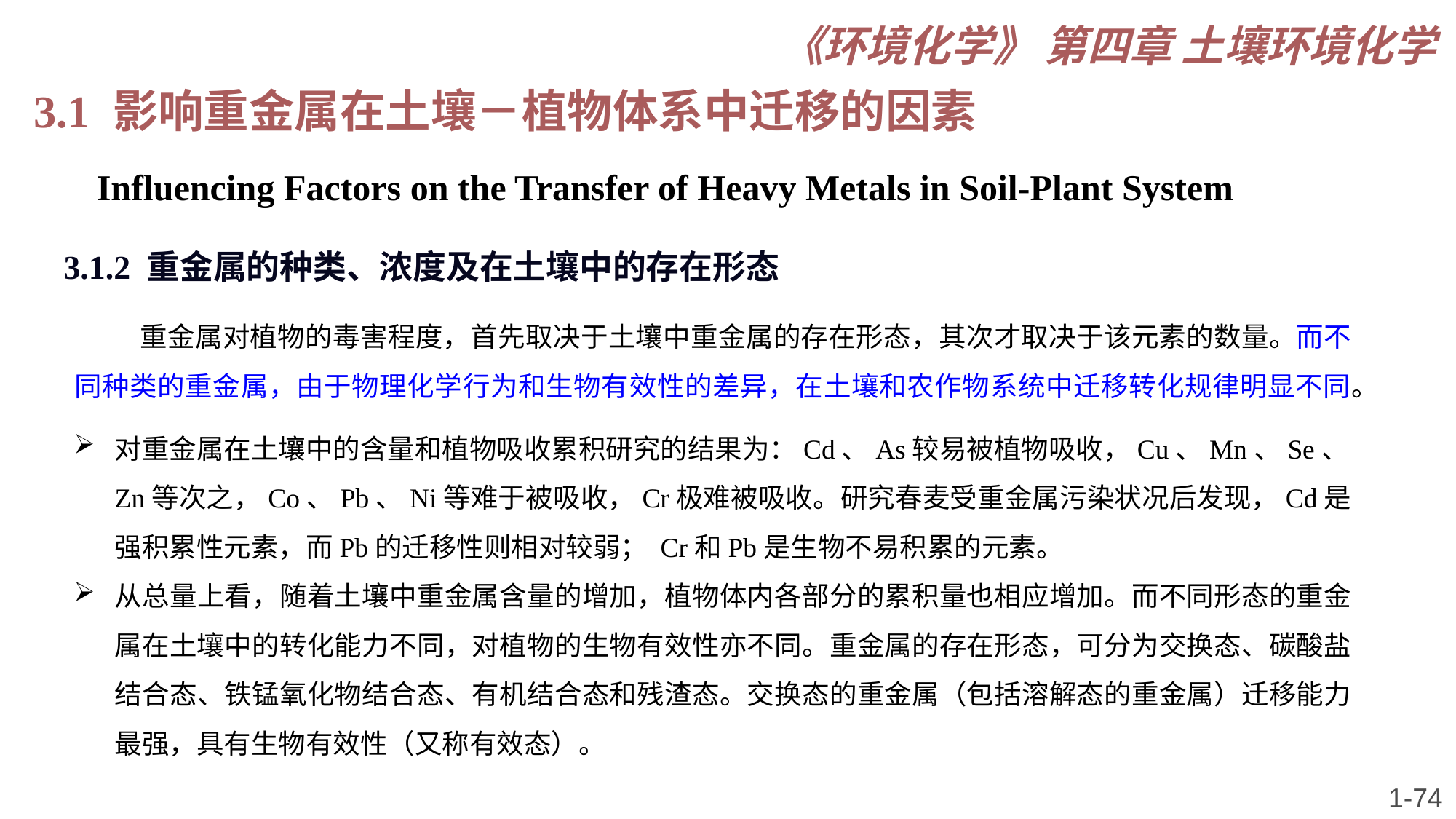

《环境化学》 第四章 土壤环境化学
3.1 影响重金属在土壤－植物体系中迁移的因素
      Influencing Factors on the Transfer of Heavy Metals in Soil-Plant System
3.1.2 重金属的种类、浓度及在土壤中的存在形态
    重金属对植物的毒害程度，首先取决于土壤中重金属的存在形态，其次才取决于该元素的数量。而不同种类的重金属，由于物理化学行为和生物有效性的差异，在土壤和农作物系统中迁移转化规律明显不同。
对重金属在土壤中的含量和植物吸收累积研究的结果为：Cd、As较易被植物吸收，Cu、Mn、Se、Zn等次之，Co、Pb、Ni等难于被吸收，Cr极难被吸收。研究春麦受重金属污染状况后发现，Cd是强积累性元素，而Pb的迁移性则相对较弱； Cr和Pb是生物不易积累的元素。
从总量上看，随着土壤中重金属含量的增加，植物体内各部分的累积量也相应增加。而不同形态的重金属在土壤中的转化能力不同，对植物的生物有效性亦不同。重金属的存在形态，可分为交换态、碳酸盐结合态、铁锰氧化物结合态、有机结合态和残渣态。交换态的重金属（包括溶解态的重金属）迁移能力最强，具有生物有效性（又称有效态）。
1-74